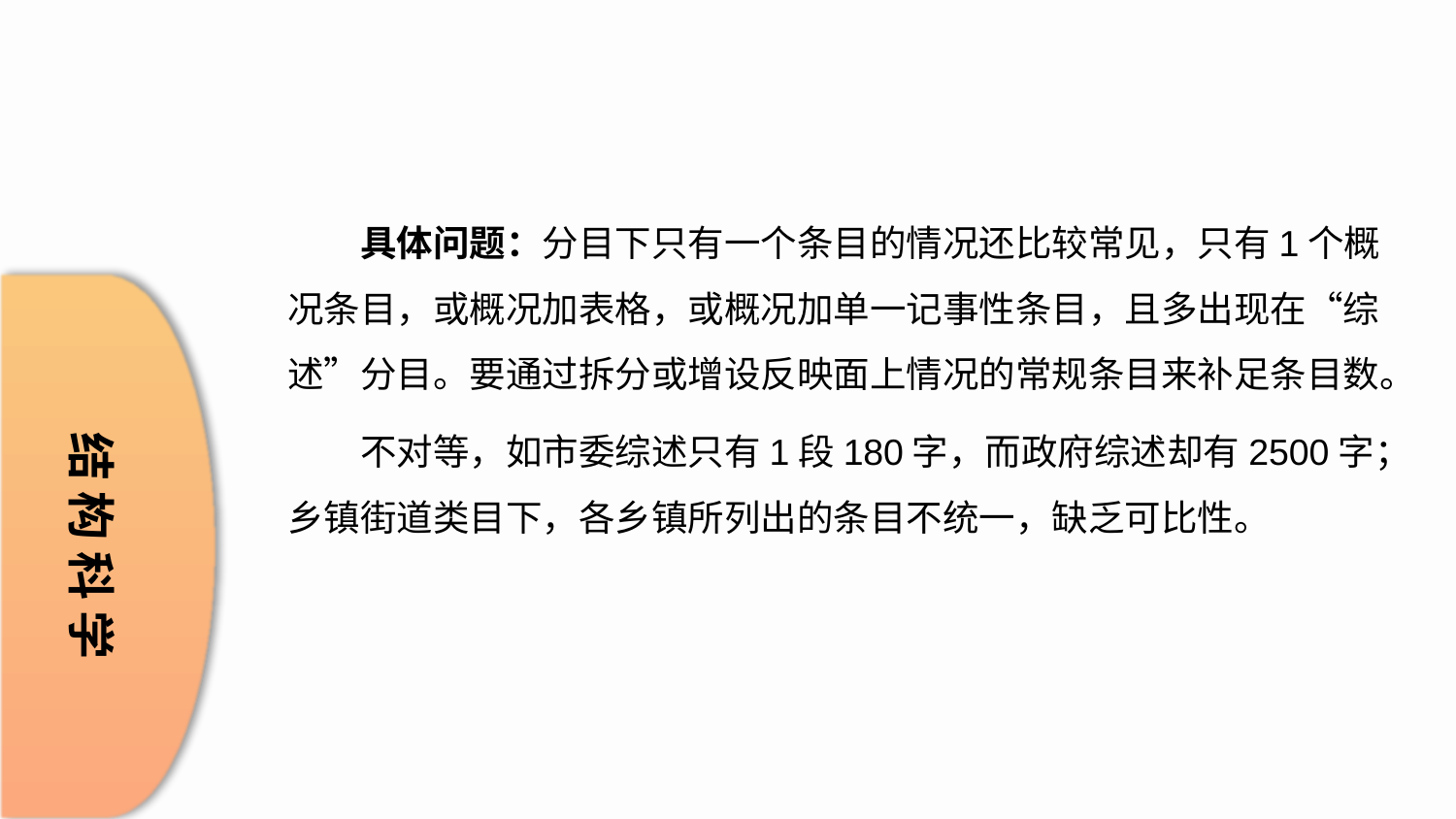

具体问题：分目下只有一个条目的情况还比较常见，只有1个概况条目，或概况加表格，或概况加单一记事性条目，且多出现在“综述”分目。要通过拆分或增设反映面上情况的常规条目来补足条目数。
不对等，如市委综述只有1段180字，而政府综述却有2500字；乡镇街道类目下，各乡镇所列出的条目不统一，缺乏可比性。

结 构 科 学